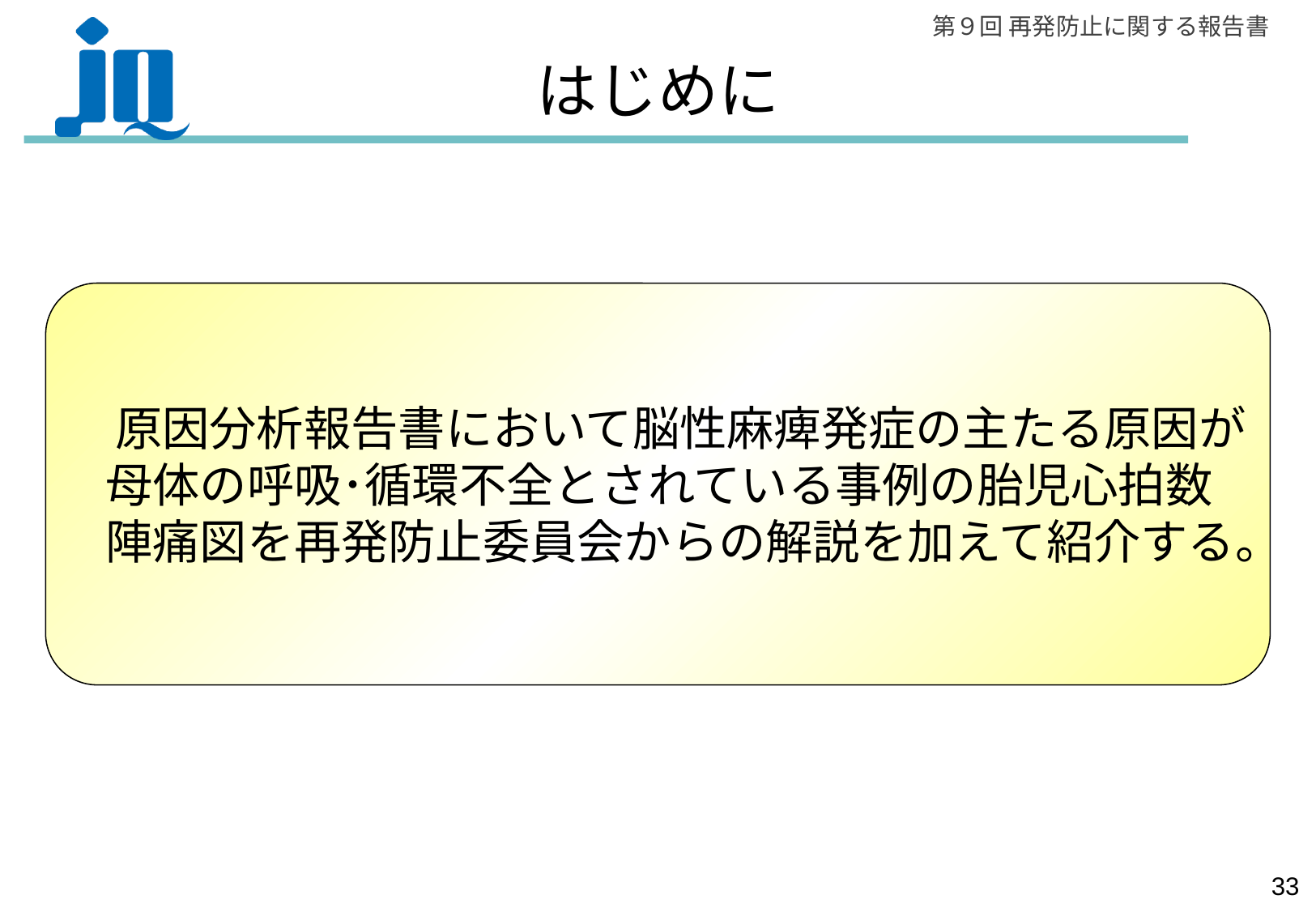

# はじめに
　原因分析報告書において脳性麻痺発症の主たる原因が母体の呼吸･循環不全とされている事例の胎児心拍数陣痛図を再発防止委員会からの解説を加えて紹介する。
33